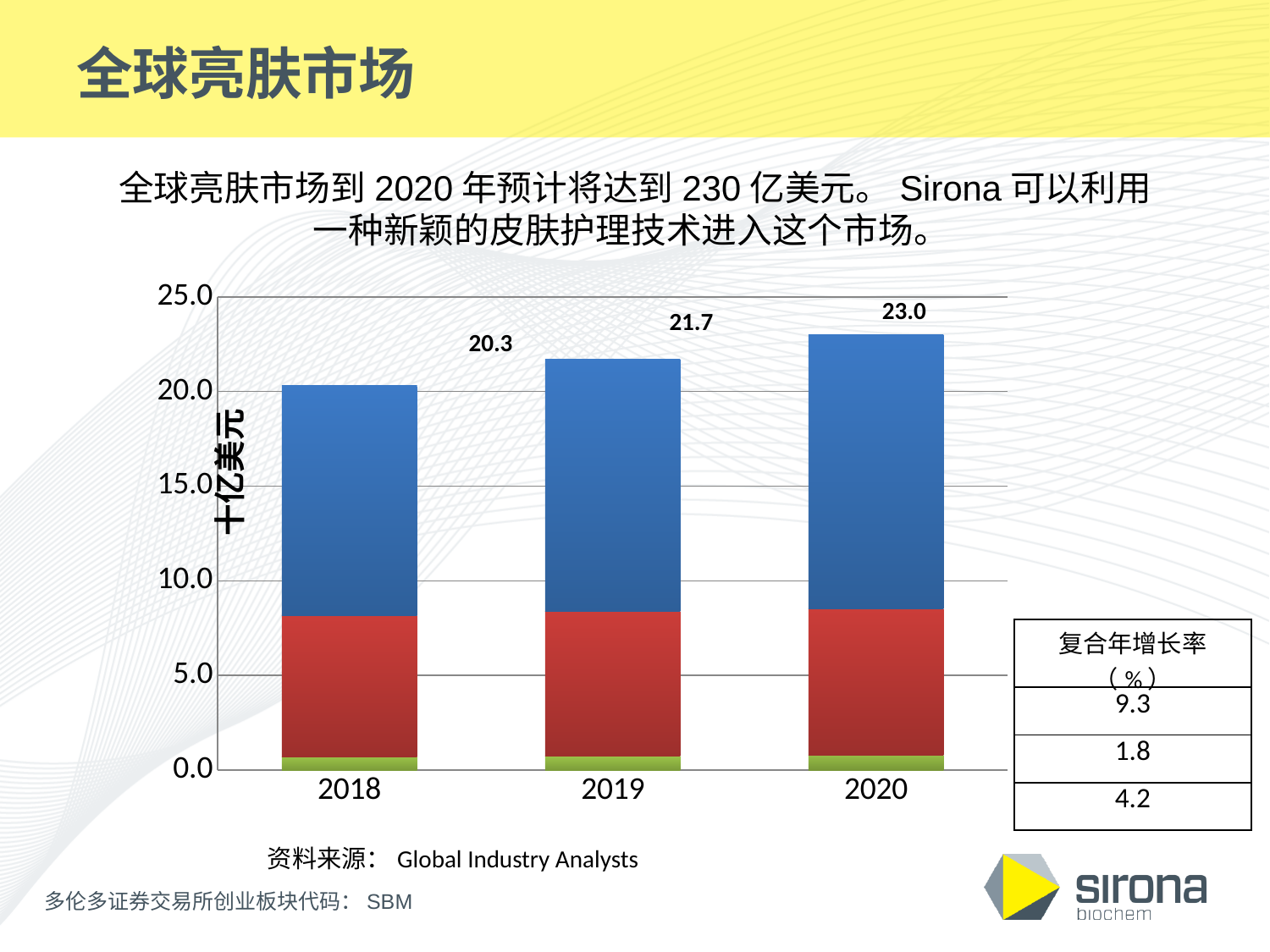

# 全球亮肤市场
全球亮肤市场到2020年预计将达到230亿美元。Sirona可以利用一种新颖的皮肤护理技术进入这个市场。

### Chart

| Category | ROW（美国、欧洲） | 日本 | 亚太地区 |
|---|---|---|---|
| 2018 | 0.7046 | 7.4756 | 12.1468 |
| 2019 | 0.746 | 7.6214 | 13.3237 |
| 2020 | 0.7867999999999999 | 7.7494 | 14.4789 |
23.0
21.7
20.3
| 复合年增长率（%） |
| --- |
| 9.3 |
| 1.8 |
| 4.2 |
资料来源：Global Industry Analysts